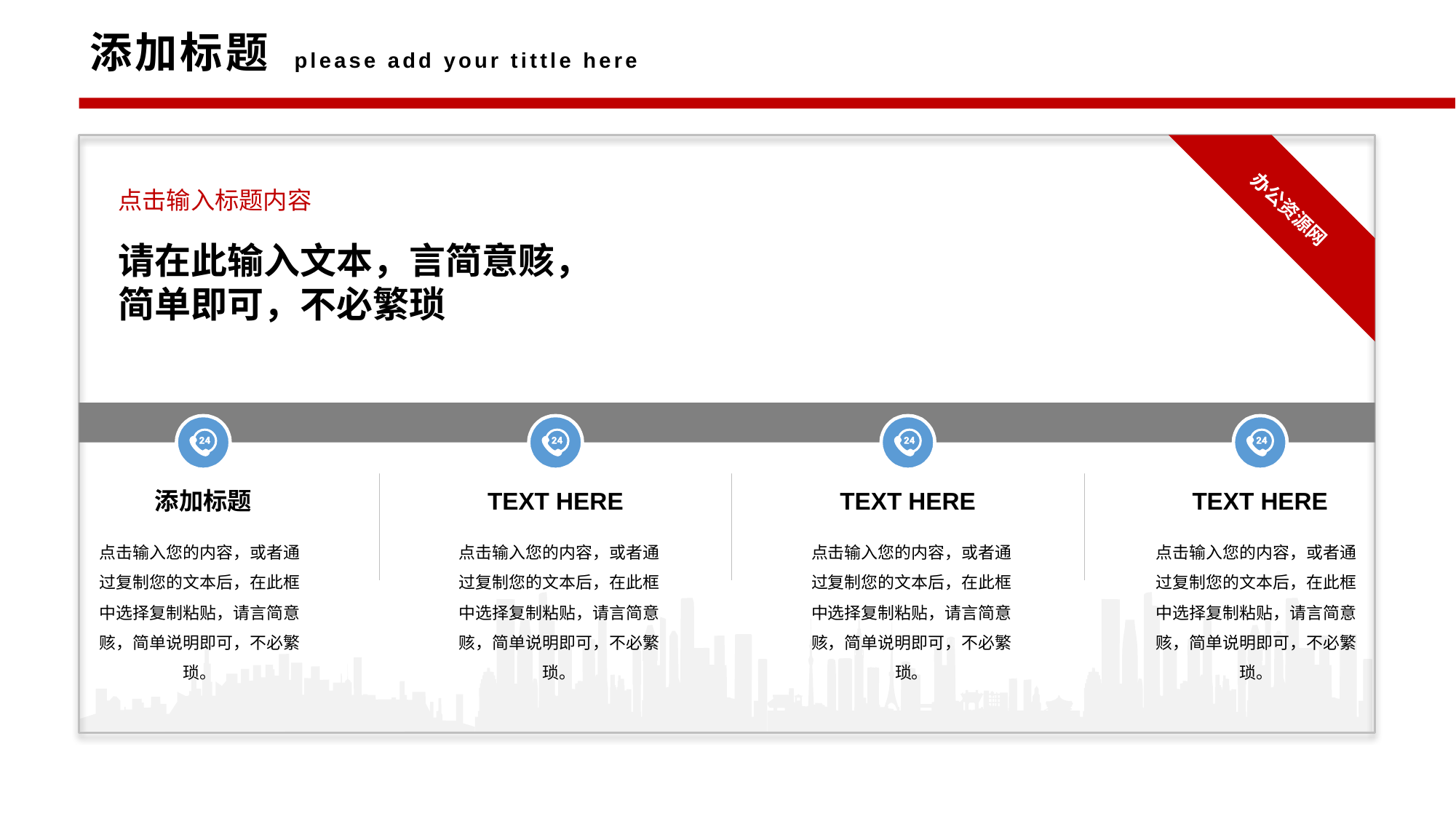

添加标题 please add your tittle here

办公资源网
点击输入标题内容
请在此输入文本，言简意赅，简单即可，不必繁琐

添加标题
点击输入您的内容，或者通过复制您的文本后，在此框中选择复制粘贴，请言简意赅，简单说明即可，不必繁琐。

TEXT HERE
点击输入您的内容，或者通过复制您的文本后，在此框中选择复制粘贴，请言简意赅，简单说明即可，不必繁琐。

TEXT HERE
点击输入您的内容，或者通过复制您的文本后，在此框中选择复制粘贴，请言简意赅，简单说明即可，不必繁琐。

TEXT HERE
点击输入您的内容，或者通过复制您的文本后，在此框中选择复制粘贴，请言简意赅，简单说明即可，不必繁琐。